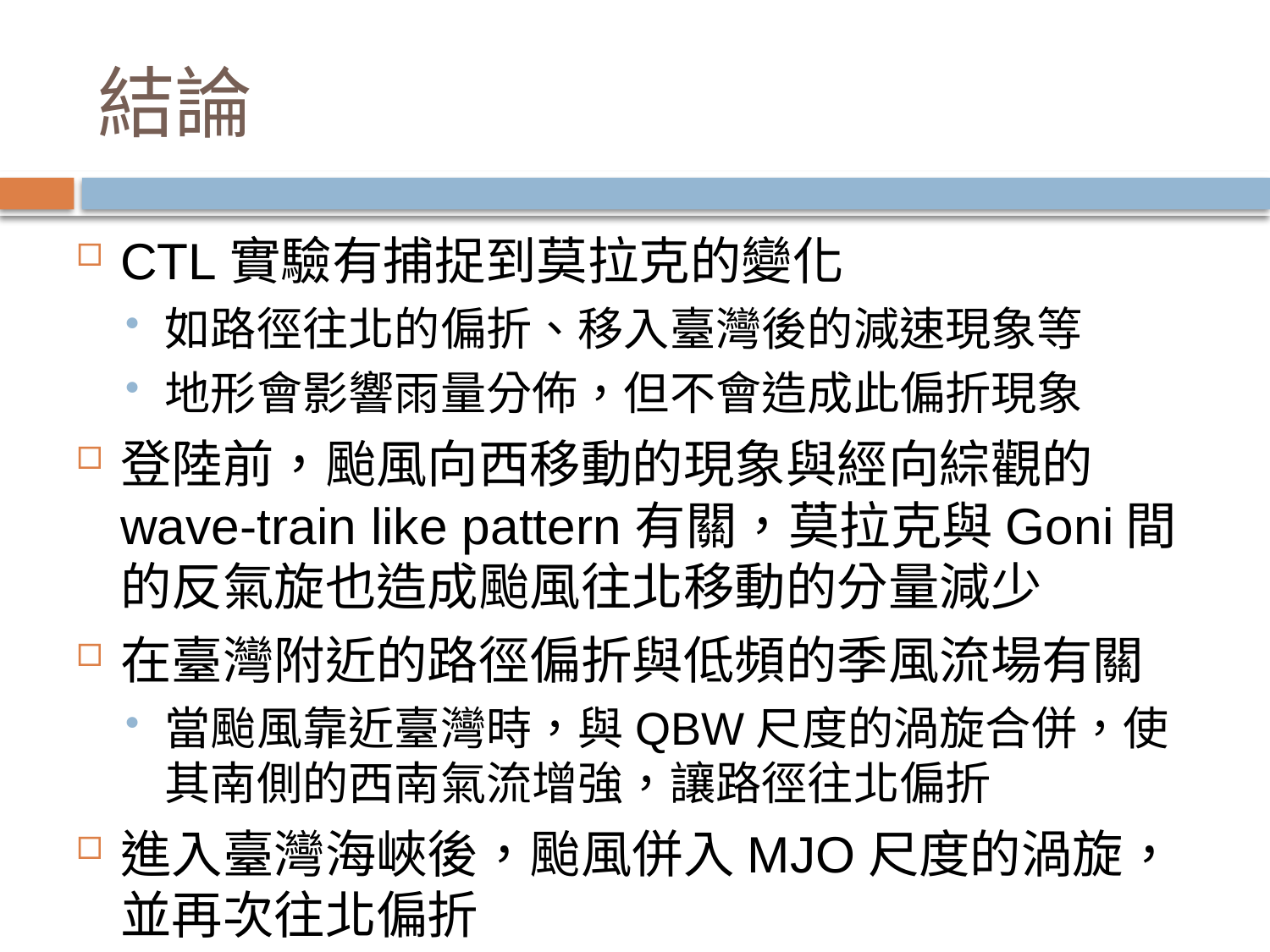

# 結論
CTL實驗有捕捉到莫拉克的變化
如路徑往北的偏折、移入臺灣後的減速現象等
地形會影響雨量分佈，但不會造成此偏折現象
登陸前，颱風向西移動的現象與經向綜觀的wave-train like pattern有關，莫拉克與Goni間的反氣旋也造成颱風往北移動的分量減少
在臺灣附近的路徑偏折與低頻的季風流場有關
當颱風靠近臺灣時，與QBW尺度的渦旋合併，使其南側的西南氣流增強，讓路徑往北偏折
進入臺灣海峽後，颱風併入MJO尺度的渦旋，並再次往北偏折